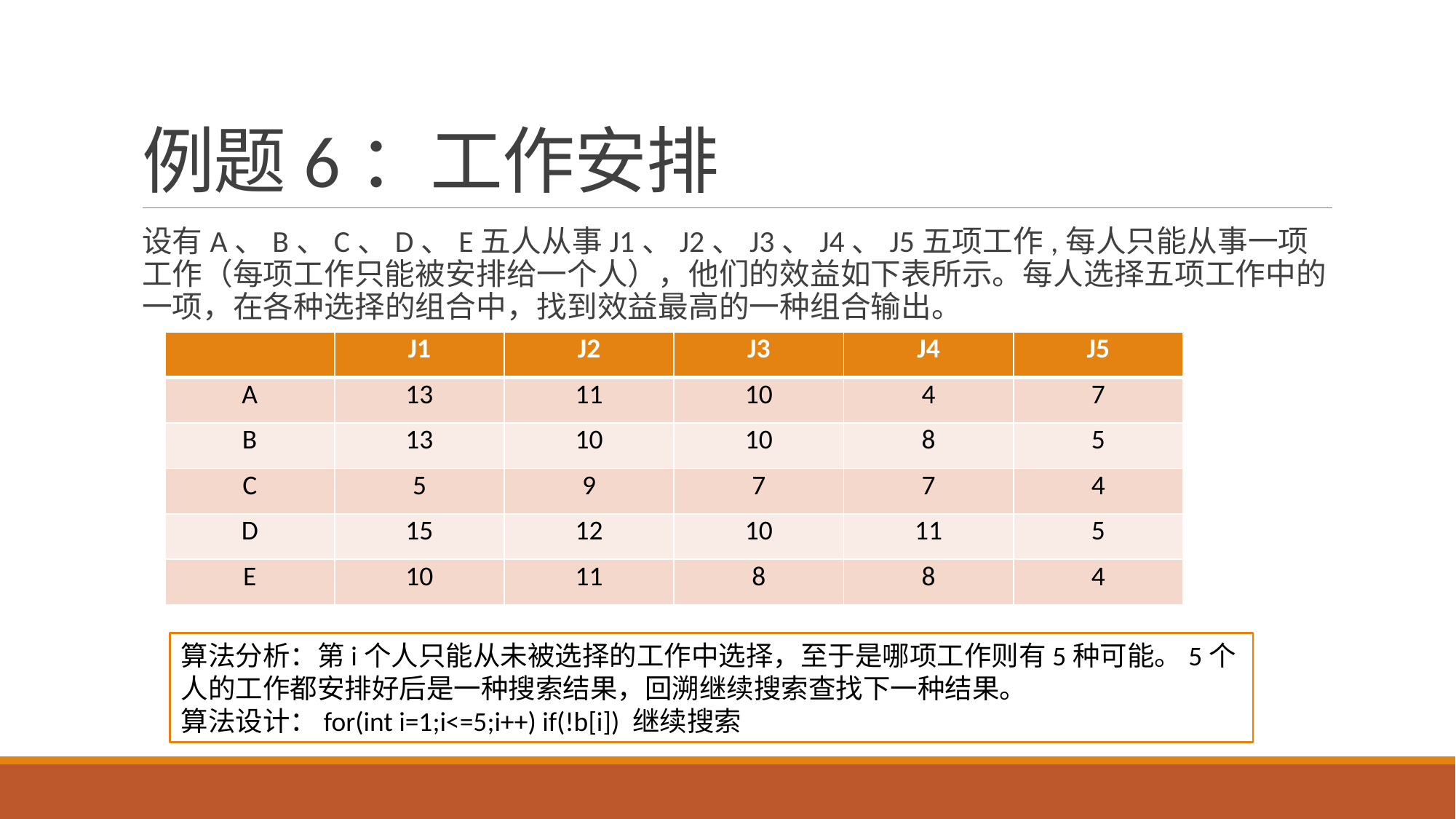

# 例题6：工作安排
设有A、B、C、D、E五人从事J1、J2、J3、J4、J5五项工作,每人只能从事一项工作（每项工作只能被安排给一个人），他们的效益如下表所示。每人选择五项工作中的一项，在各种选择的组合中，找到效益最高的一种组合输出。

|  | J1 | J2 | J3 | J4 | J5 |
| --- | --- | --- | --- | --- | --- |
| A | 13 | 11 | 10 | 4 | 7 |
| B | 13 | 10 | 10 | 8 | 5 |
| C | 5 | 9 | 7 | 7 | 4 |
| D | 15 | 12 | 10 | 11 | 5 |
| E | 10 | 11 | 8 | 8 | 4 |
算法分析：第i个人只能从未被选择的工作中选择，至于是哪项工作则有5种可能。5个人的工作都安排好后是一种搜索结果，回溯继续搜索查找下一种结果。
算法设计：for(int i=1;i<=5;i++) if(!b[i]) 继续搜索